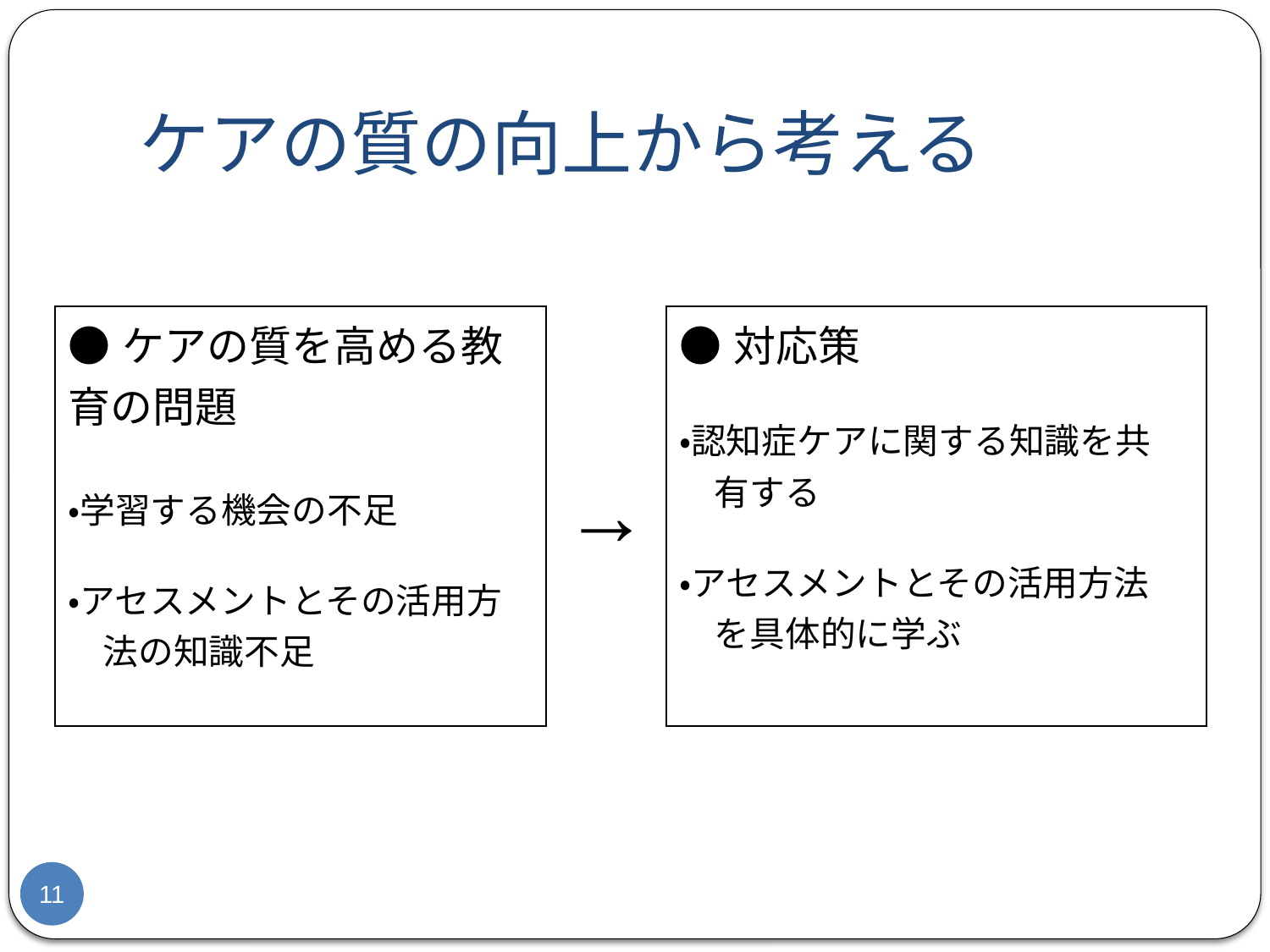

# ケアの質の向上から考える
| ●ケアの質を高める教育の問題 ・学習する機会の不足 ・アセスメントとその活用方 　法の知識不足 | → | ●対応策 ・認知症ケアに関する知識を共 　有する ・アセスメントとその活用方法 　を具体的に学ぶ |
| --- | --- | --- |
11